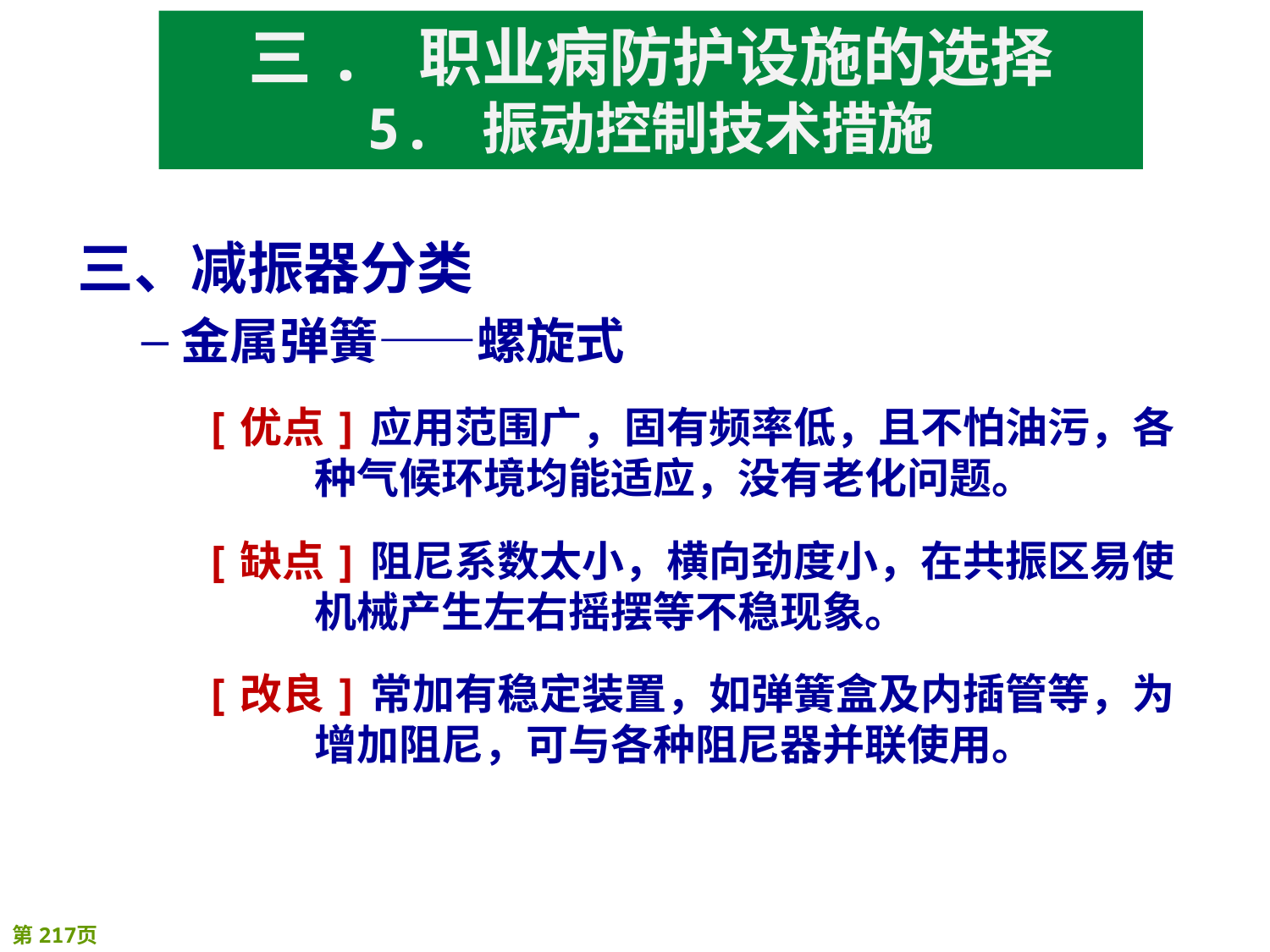

三. 职业病防护设施的选择
5. 振动控制技术措施
三、减振器分类
金属弹簧——螺旋式
[优点]应用范围广，固有频率低，且不怕油污，各种气候环境均能适应，没有老化问题。
[缺点]阻尼系数太小，横向劲度小，在共振区易使机械产生左右摇摆等不稳现象。
[改良]常加有稳定装置，如弹簧盒及内插管等，为增加阻尼，可与各种阻尼器并联使用。